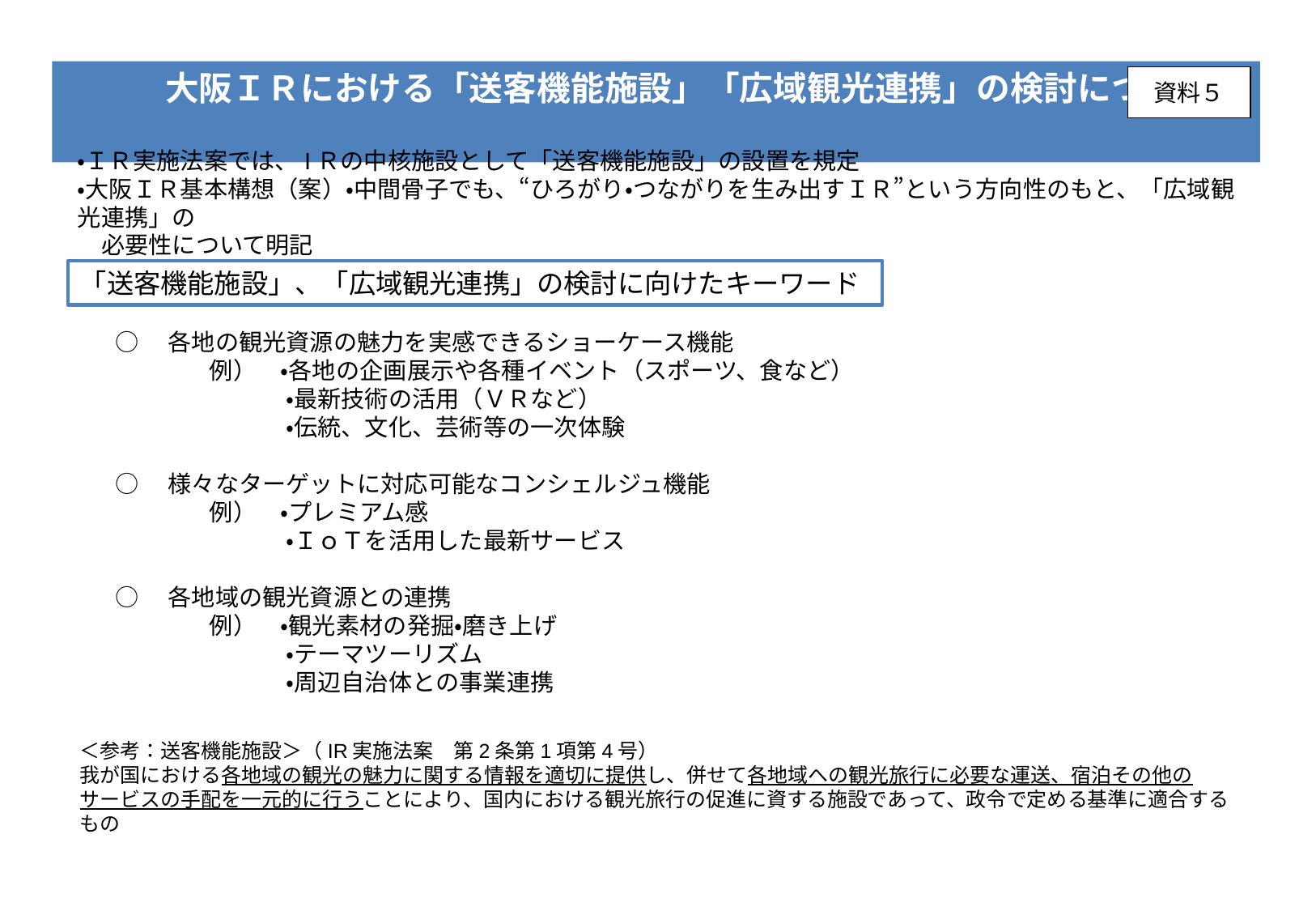

大阪ＩＲにおける「送客機能施設」「広域観光連携」の検討について
資料５
・ＩＲ実施法案では、IＲの中核施設として「送客機能施設」の設置を規定
・大阪ＩＲ基本構想（案）・中間骨子でも、“ひろがり・つながりを生み出すＩＲ”という方向性のもと、「広域観光連携」の
　必要性について明記
「送客機能施設」、「広域観光連携」の検討に向けたキーワード
○　各地の観光資源の魅力を実感できるショーケース機能
　　　　例）　・各地の企画展示や各種イベント（スポーツ、食など）
　　　　　　　 ・最新技術の活用（ＶＲなど）
　　　　　　　 ・伝統、文化、芸術等の一次体験

○　様々なターゲットに対応可能なコンシェルジュ機能
　　　　例）　・プレミアム感
　　　　　　　 ・ＩｏＴを活用した最新サービス

○　各地域の観光資源との連携
　　　　例）　・観光素材の発掘・磨き上げ
　　　　　　　 ・テーマツーリズム
　　　　　　　 ・周辺自治体との事業連携

＜参考：送客機能施設＞（IR実施法案　第2条第1項第4号）
我が国における各地域の観光の魅力に関する情報を適切に提供し、併せて各地域への観光旅行に必要な運送、宿泊その他のサービスの手配を一元的に行うことにより、国内における観光旅行の促進に資する施設であって、政令で定める基準に適合するもの